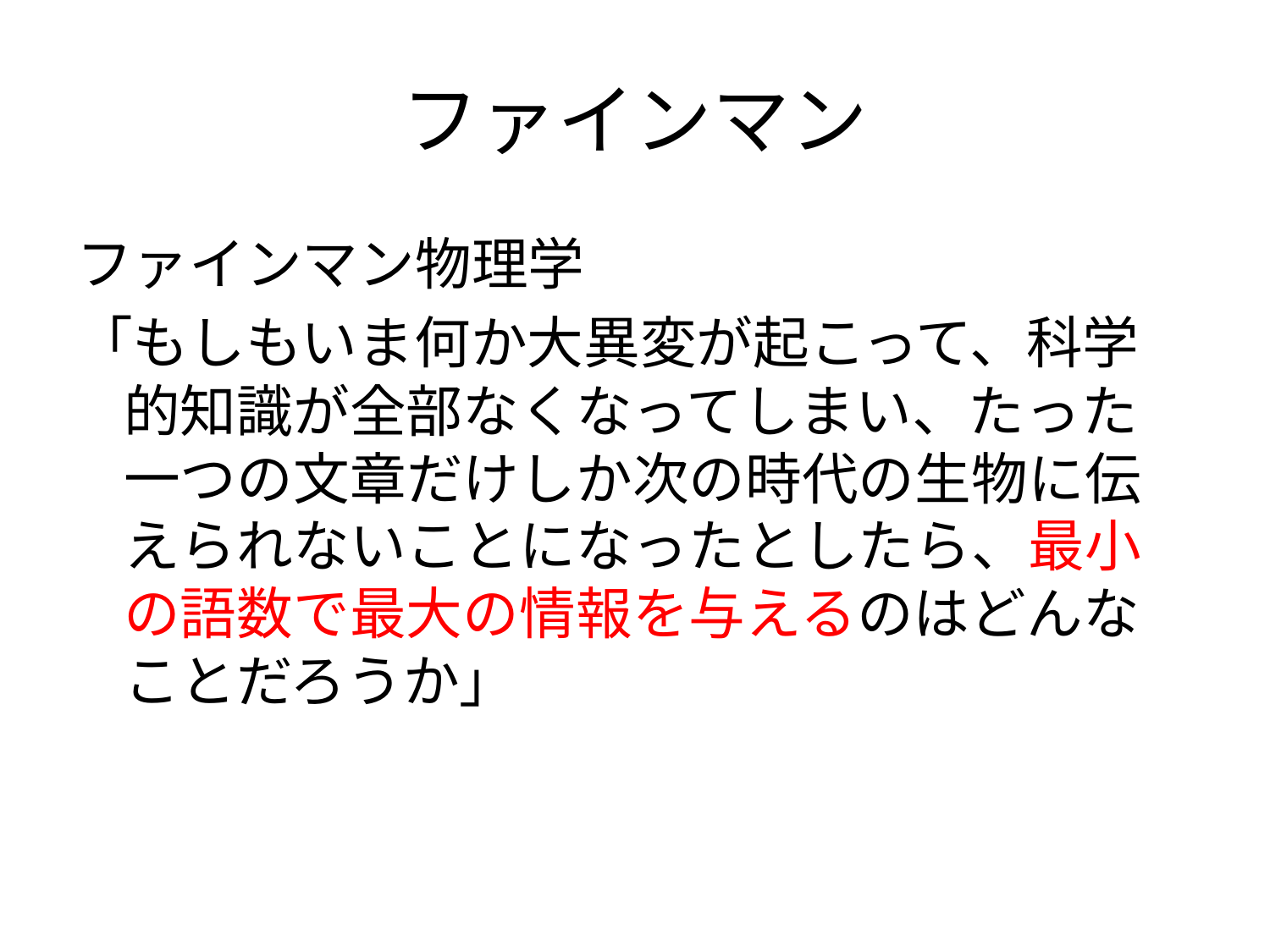

# ファインマン
ファインマン物理学
「もしもいま何か大異変が起こって、科学的知識が全部なくなってしまい、たった一つの文章だけしか次の時代の生物に伝えられないことになったとしたら、最小の語数で最大の情報を与えるのはどんなことだろうか」